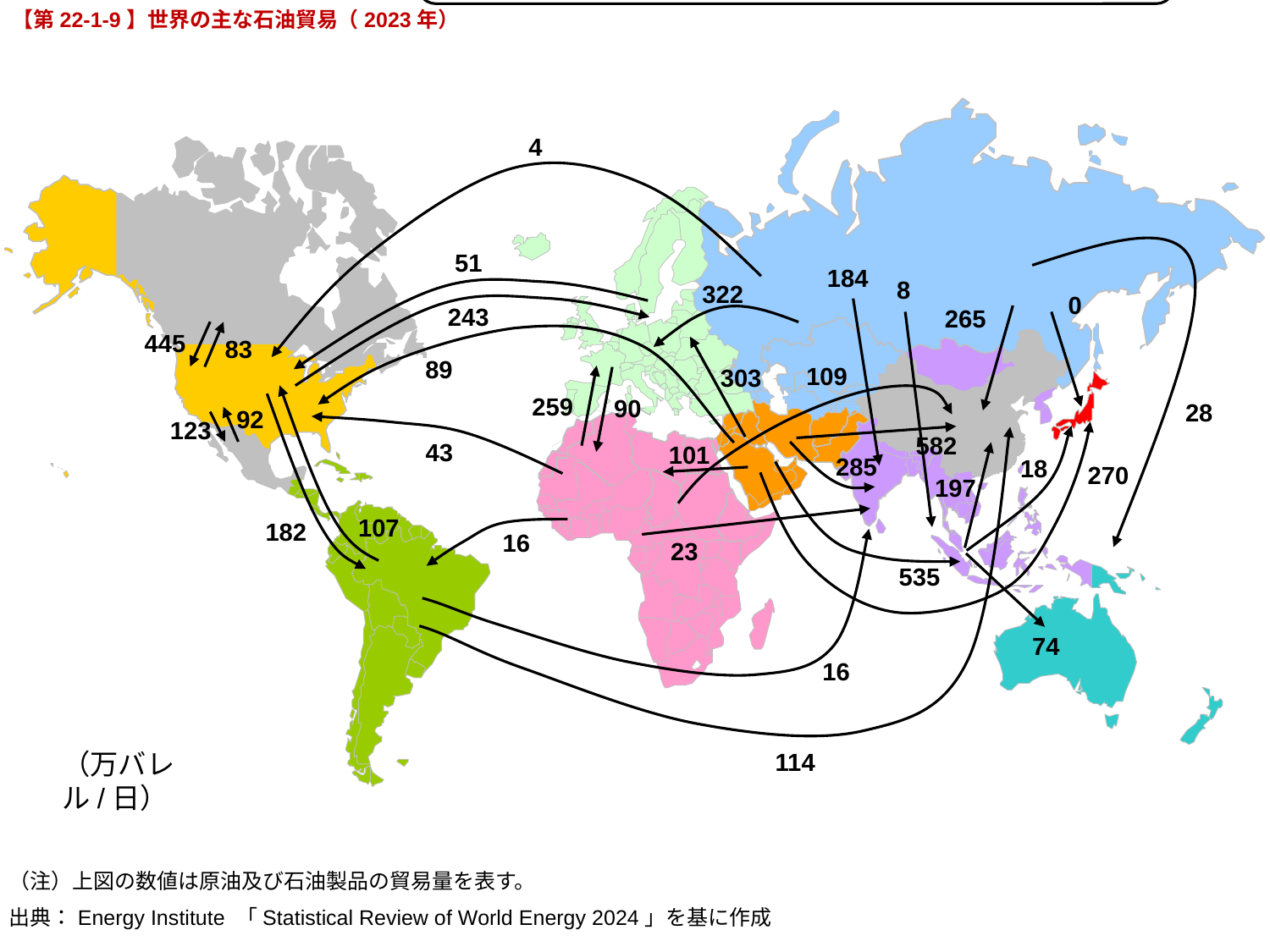

【第22-1-9】世界の主な石油貿易（2023年）
基データの作成方法は、参考資料のエクセル参照
ワード貼り付け時に一部消える場合は、図がすべてグループ化できているか確認

4

51

322

265

445

89

303

259

92

582

43

101

285
18

270

182

535

8
0

243

83
109

90
28
123

197

107

16
23

74
16
（万バレル/日）
114
184

（注）上図の数値は原油及び石油製品の貿易量を表す。
出典：Energy Institute 「Statistical Review of World Energy 2024」を基に作成